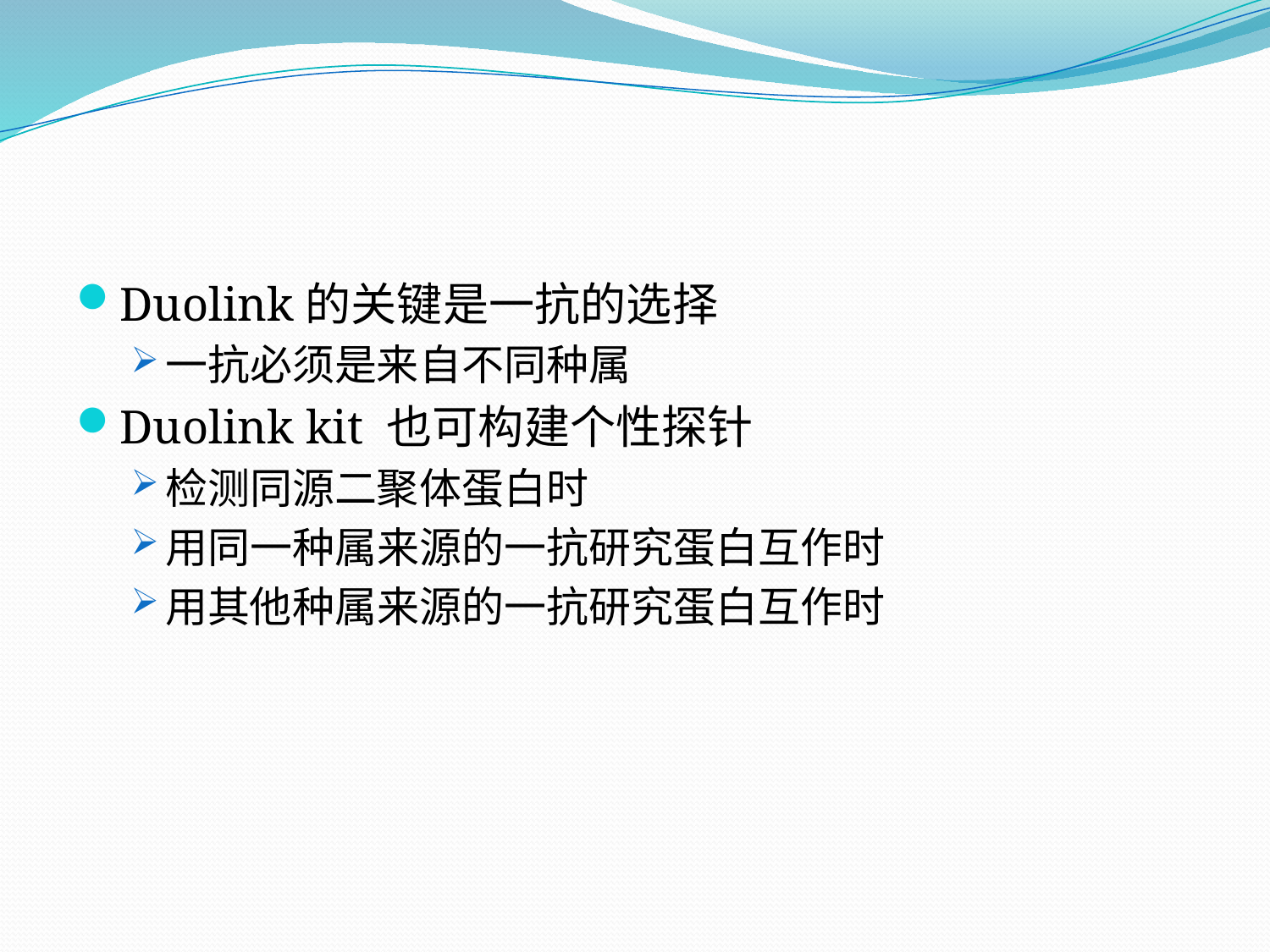

Duolink的关键是一抗的选择
一抗必须是来自不同种属
Duolink kit 也可构建个性探针
检测同源二聚体蛋白时
用同一种属来源的一抗研究蛋白互作时
用其他种属来源的一抗研究蛋白互作时